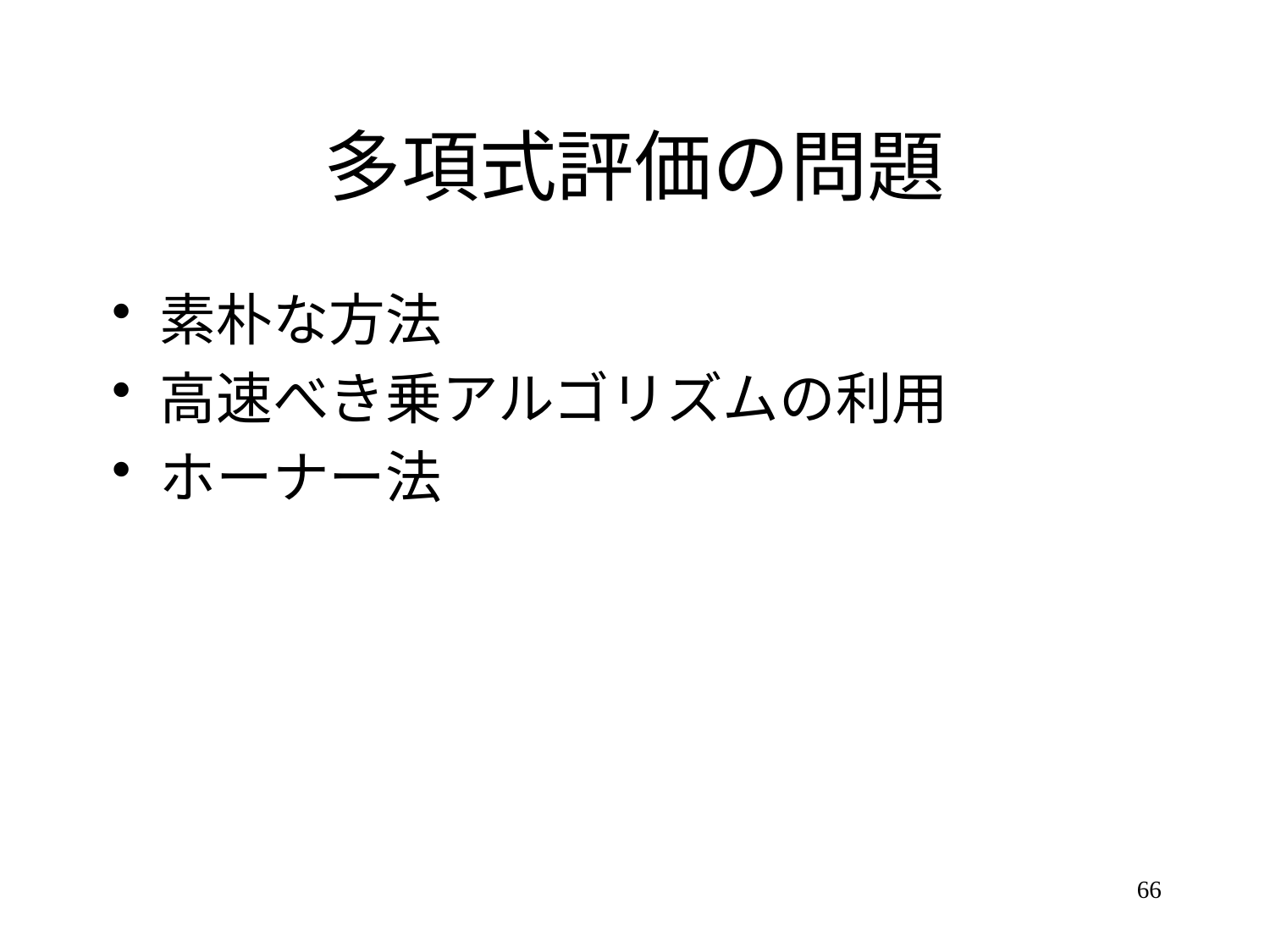

# 多項式評価の問題
素朴な方法
高速べき乗アルゴリズムの利用
ホーナー法
66